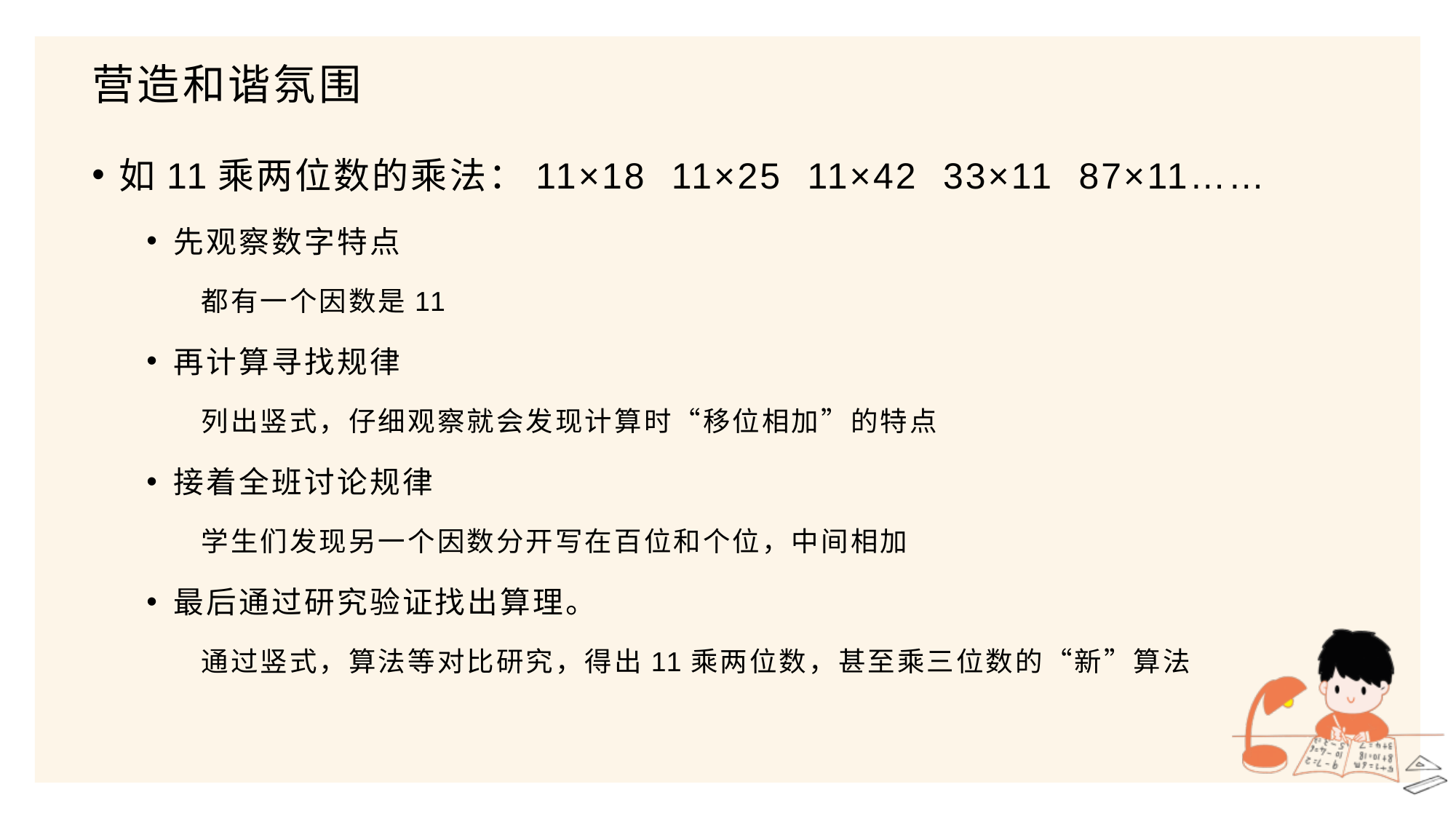

# 营造和谐氛围
如11乘两位数的乘法：11×18  11×25  11×42  33×11  87×11……
先观察数字特点
都有一个因数是11
再计算寻找规律
列出竖式，仔细观察就会发现计算时“移位相加”的特点
接着全班讨论规律
学生们发现另一个因数分开写在百位和个位，中间相加
最后通过研究验证找出算理。
通过竖式，算法等对比研究，得出11乘两位数，甚至乘三位数的“新”算法